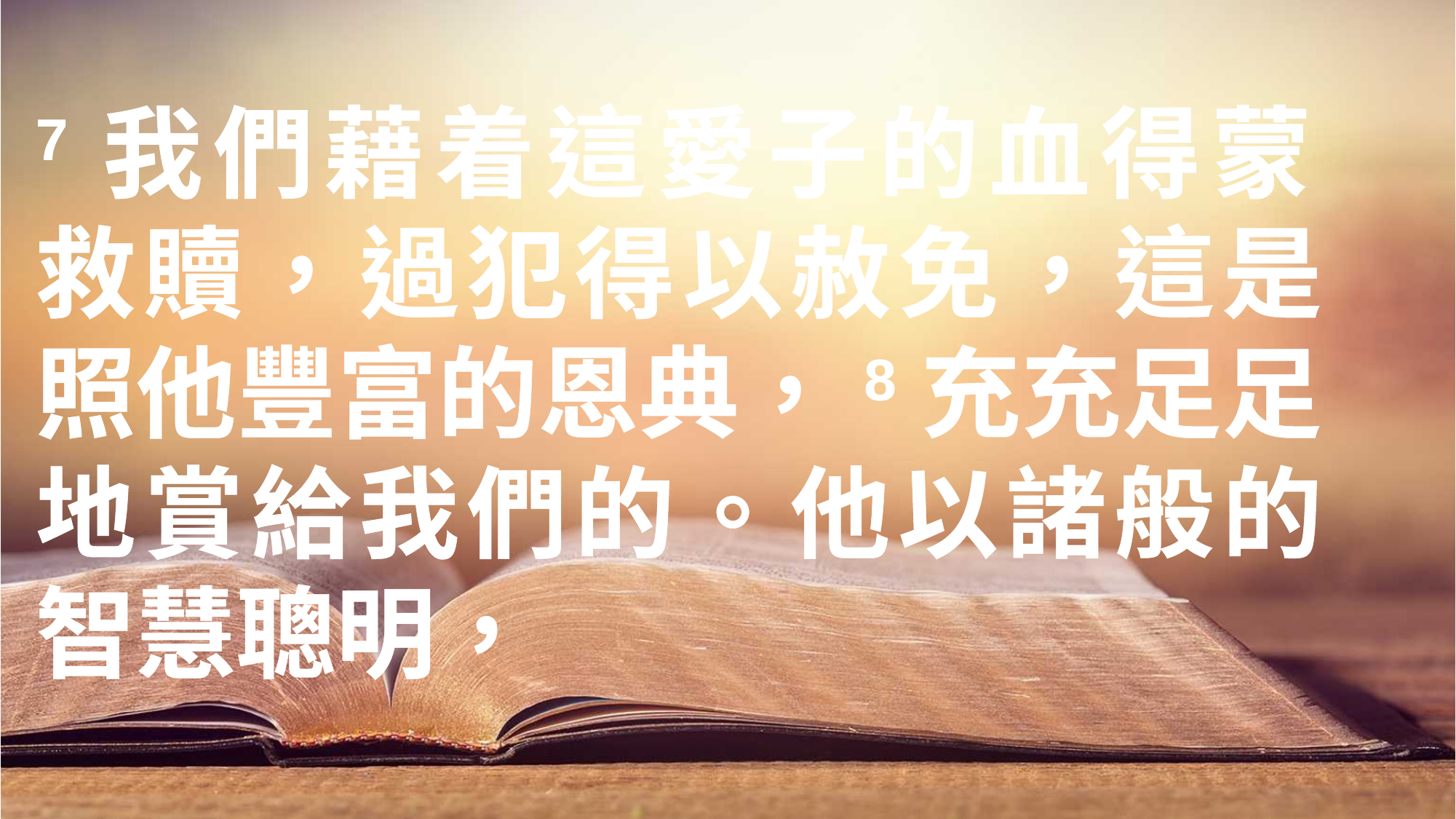

7我們藉着這愛子的血得蒙
救贖，過犯得以赦免，這是照他豐富的恩典，8充充足足地賞給我們的。他以諸般的智慧聰明，